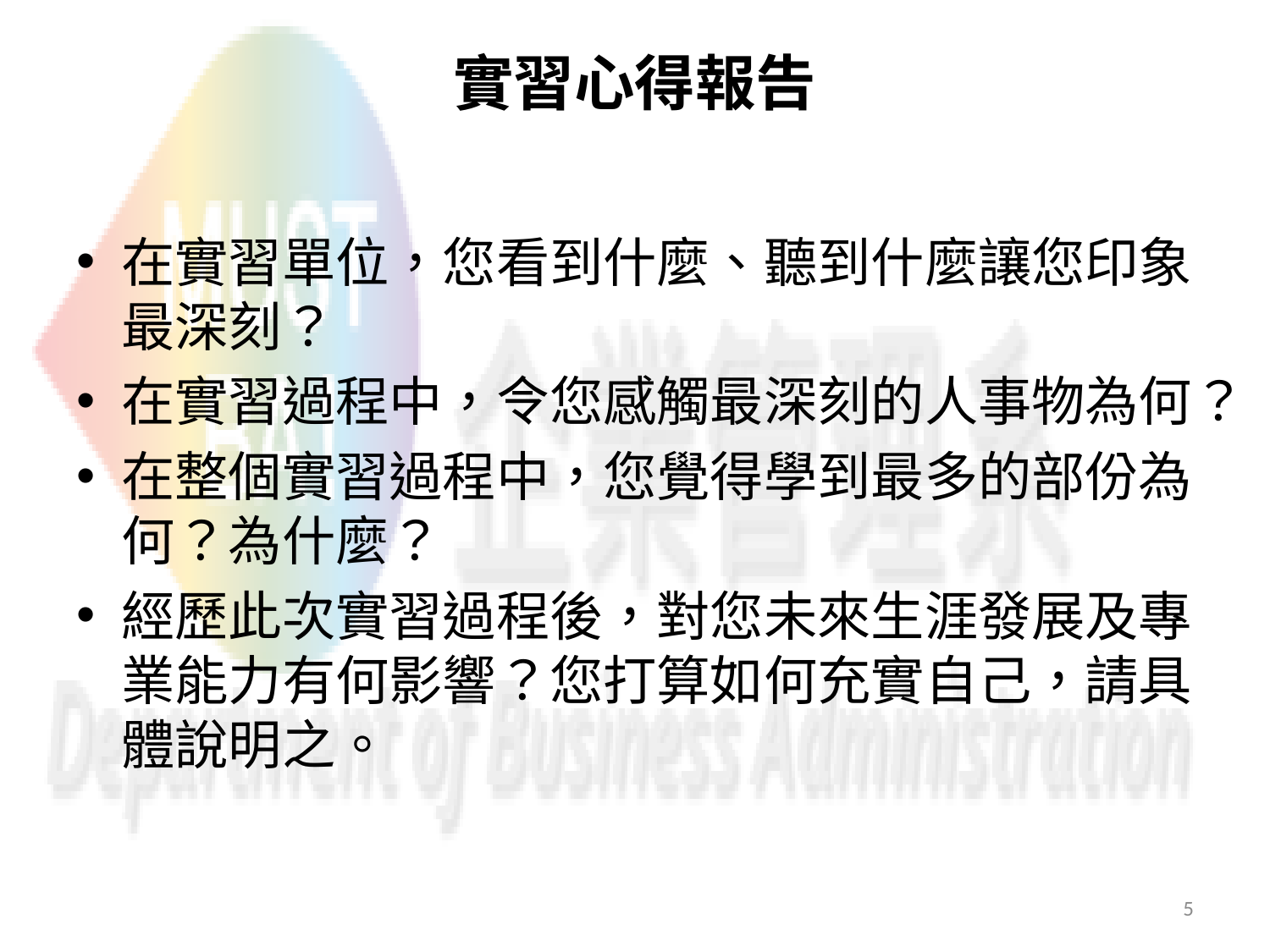

# 實習心得報告
在實習單位，您看到什麼、聽到什麼讓您印象最深刻？
在實習過程中，令您感觸最深刻的人事物為何？
在整個實習過程中，您覺得學到最多的部份為何？為什麼？
經歷此次實習過程後，對您未來生涯發展及專業能力有何影響？您打算如何充實自己，請具體說明之。

5